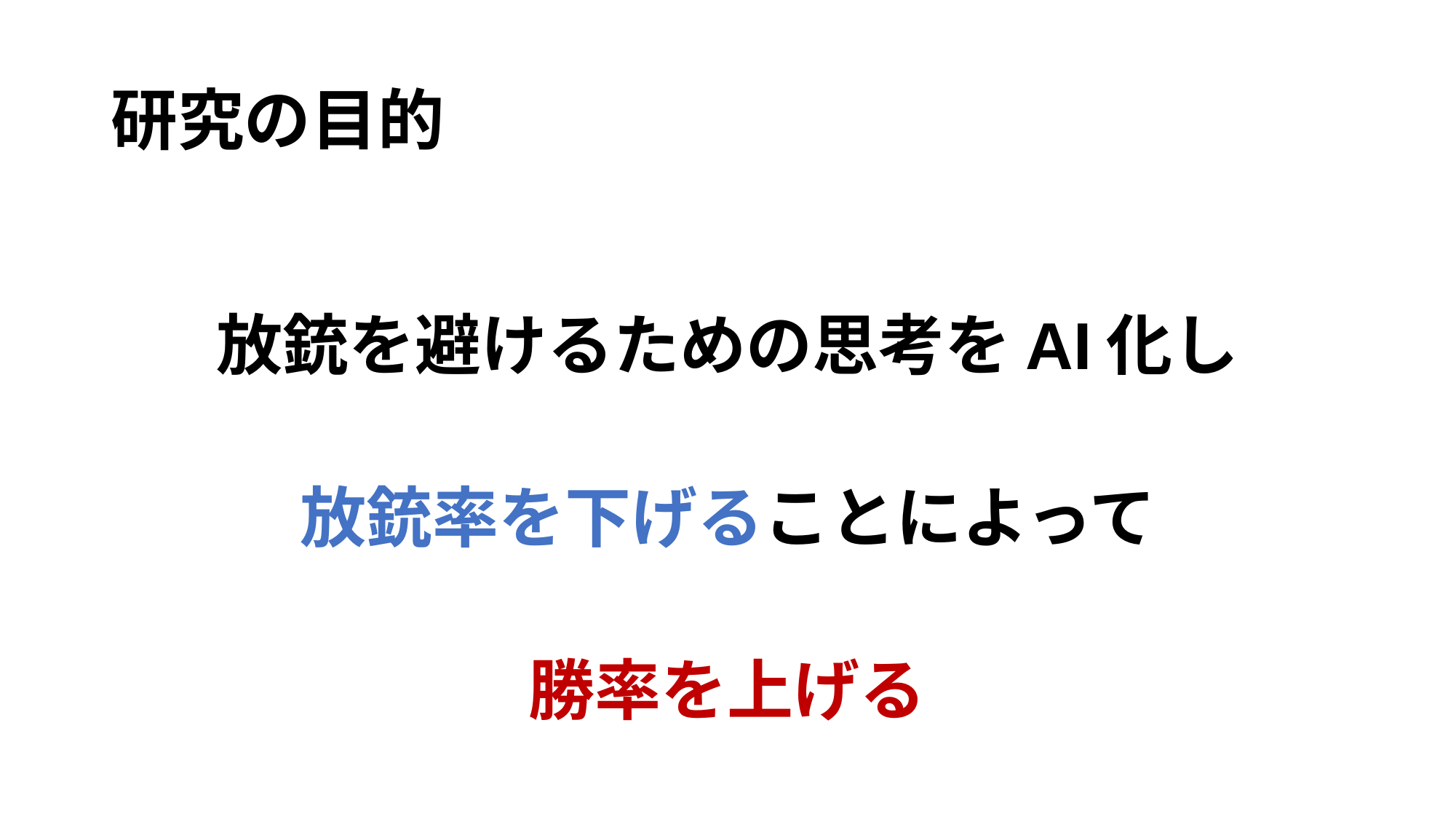

# 研究の目的
放銃を避けるための思考をAI化し
放銃率を下げることによって
勝率を上げる